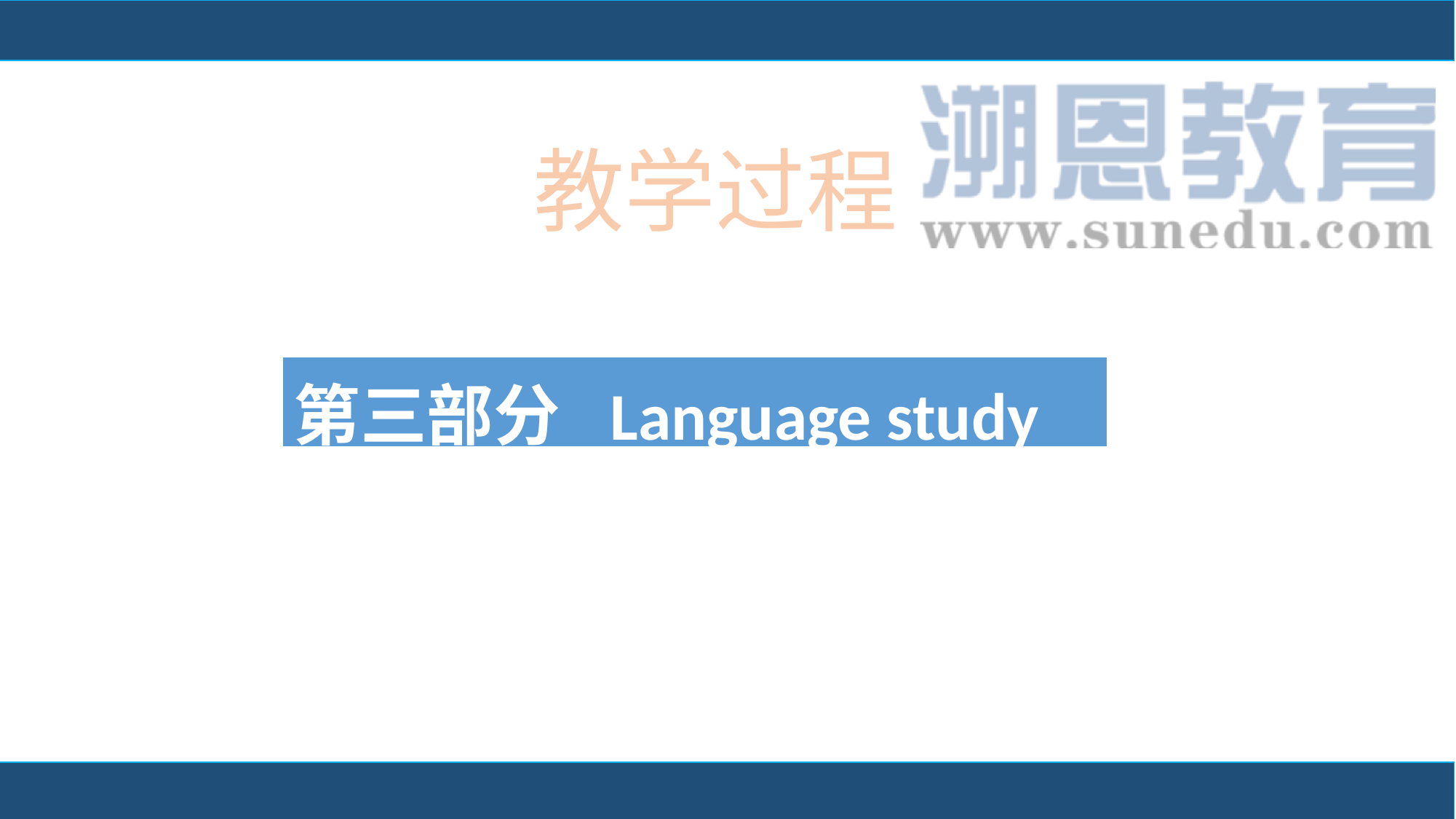

教学过程

| 第三部分 Language study |
| --- |